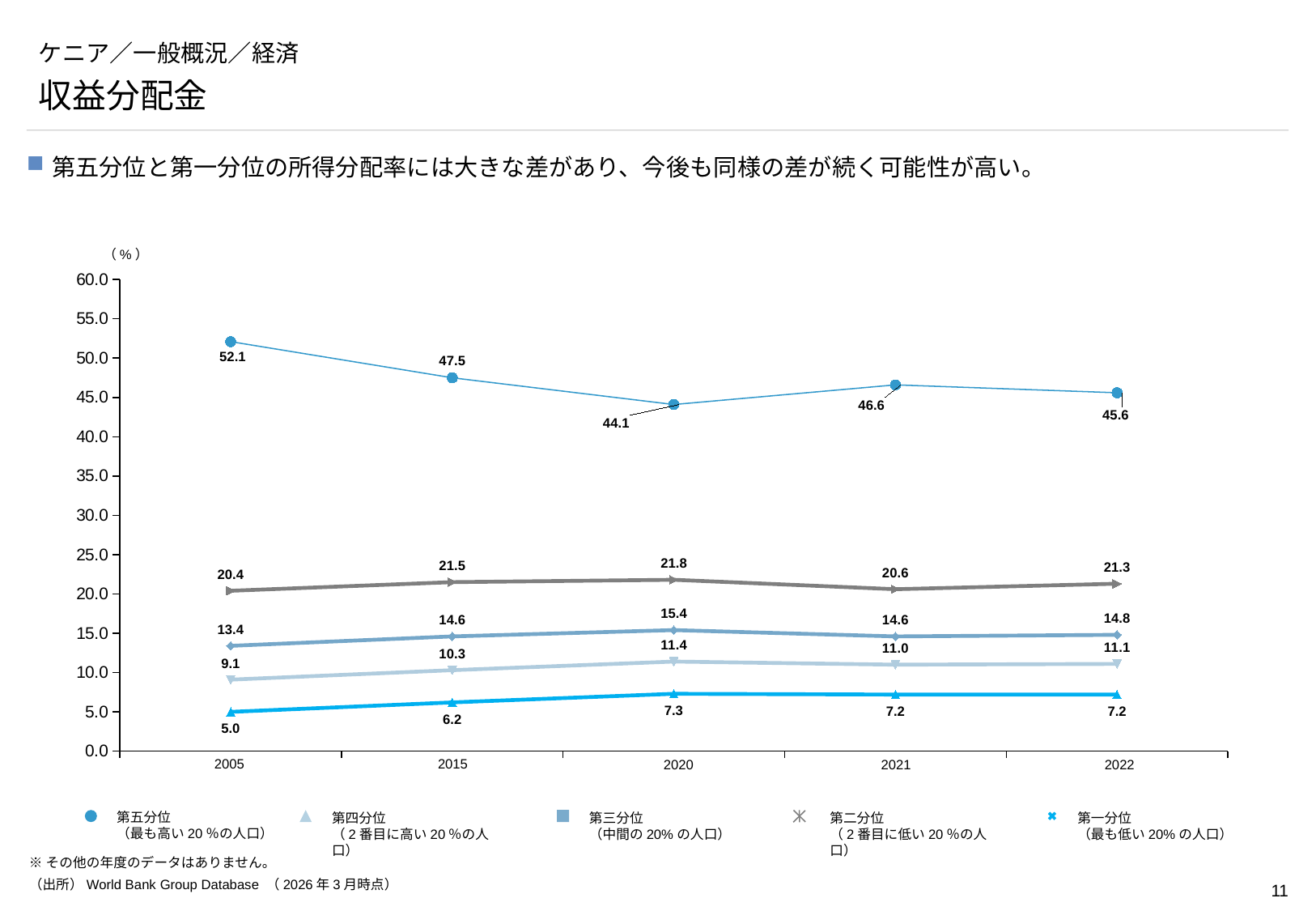

# ケニア／一般概況／経済
収益分配金
第五分位と第一分位の所得分配率には大きな差があり、今後も同様の差が続く可能性が高い。
（%）

### Chart

| Category |  |  |  |  |  |
|---|---|---|---|---|---|
2005
2015
2020
2021
2022
第五分位
（最も高い20％の人口）

第四分位
（2番目に高い20％の人口）

第三分位
（中間の20%の人口）
第二分位
（2番目に低い20％の人口）

第一分位
（最も低い20%の人口）
※その他の年度のデータはありません。
（出所）World Bank Group Database （2026年3月時点）